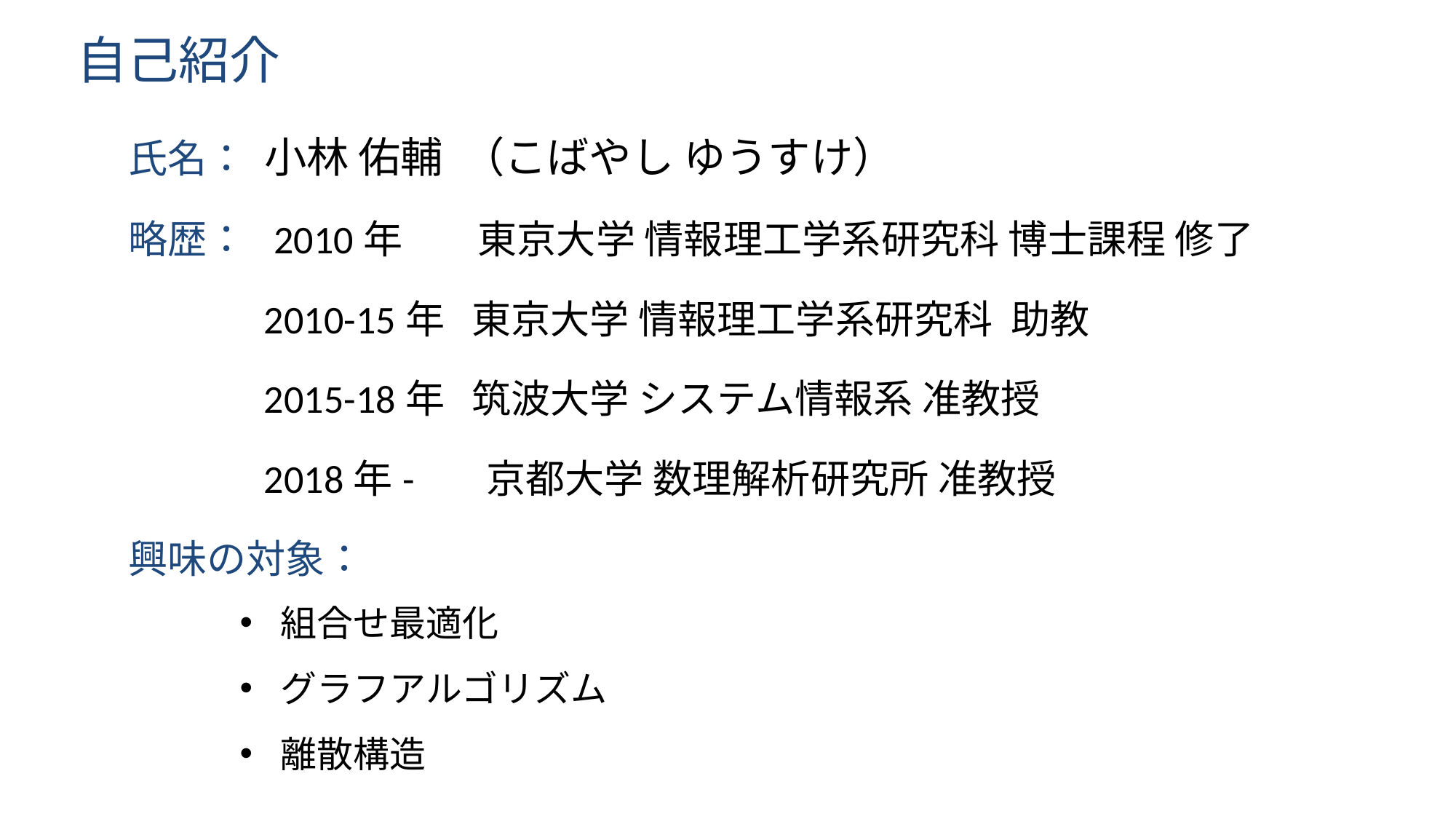

# 自己紹介
氏名：  小林 佑輔  （こばやし ゆうすけ）
略歴：  2010年　    東京大学 情報理工学系研究科 博士課程 修了
   	   2010-15年   東京大学 情報理工学系研究科  助教
  	   2015-18年   筑波大学 システム情報系 准教授
	   2018年-       京都大学 数理解析研究所 准教授
興味の対象：

組合せ最適化
グラフアルゴリズム
離散構造